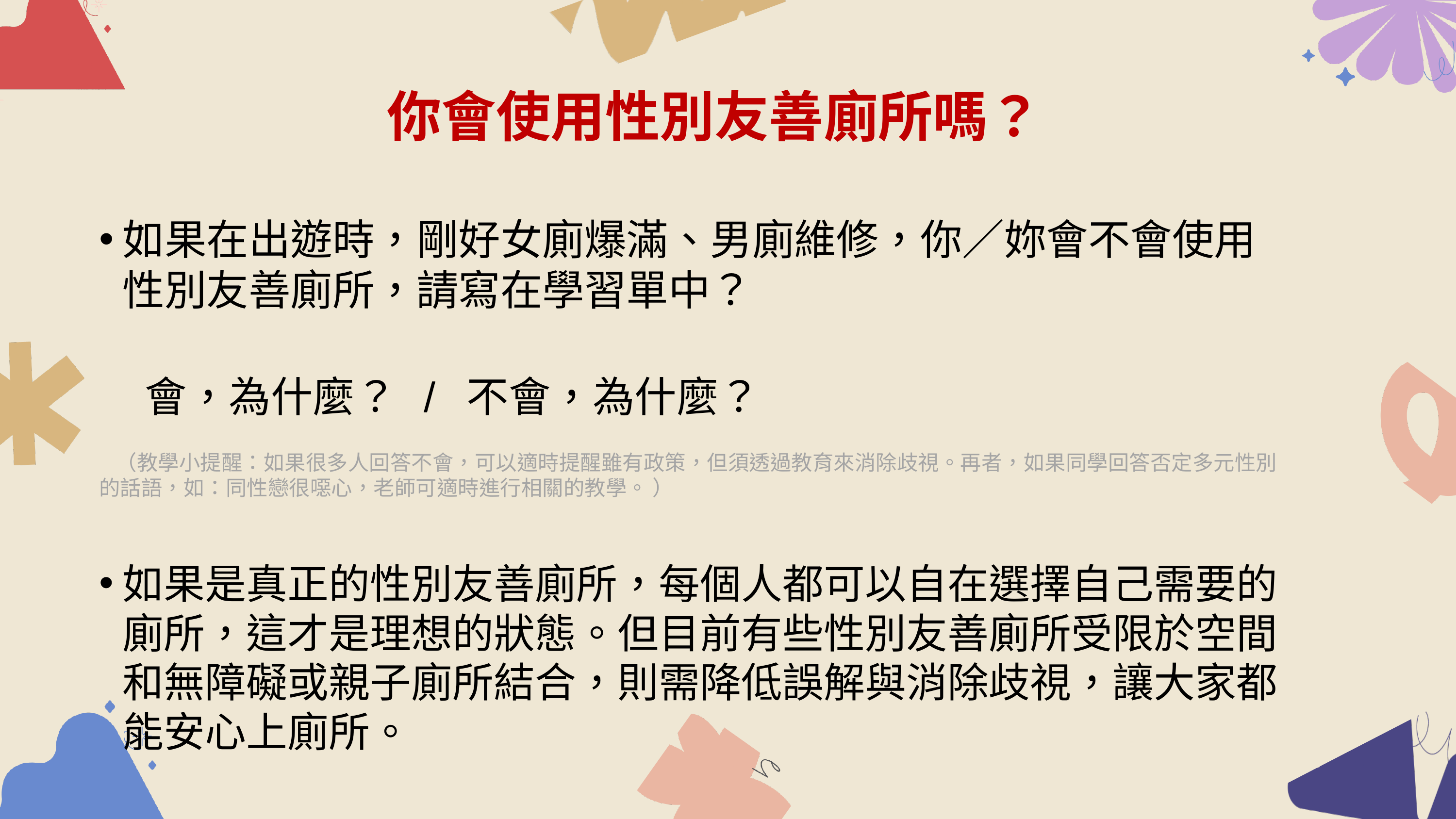

# 你會使用性別友善廁所嗎？
如果在出遊時，剛好女廁爆滿、男廁維修，你／妳會不會使用性別友善廁所，請寫在學習單中？
    會，為什麼？  /  不會，為什麼？

   （教學小提醒：如果很多人回答不會，可以適時提醒雖有政策，但須透過教育來消除歧視。再者，如果同學回答否定多元性別的話語，如：同性戀很噁心，老師可適時進行相關的教學。 ）

如果是真正的性別友善廁所，每個人都可以自在選擇自己需要的廁所，這才是理想的狀態。但目前有些性別友善廁所受限於空間和無障礙或親子廁所結合，則需降低誤解與消除歧視，讓大家都能安心上廁所。